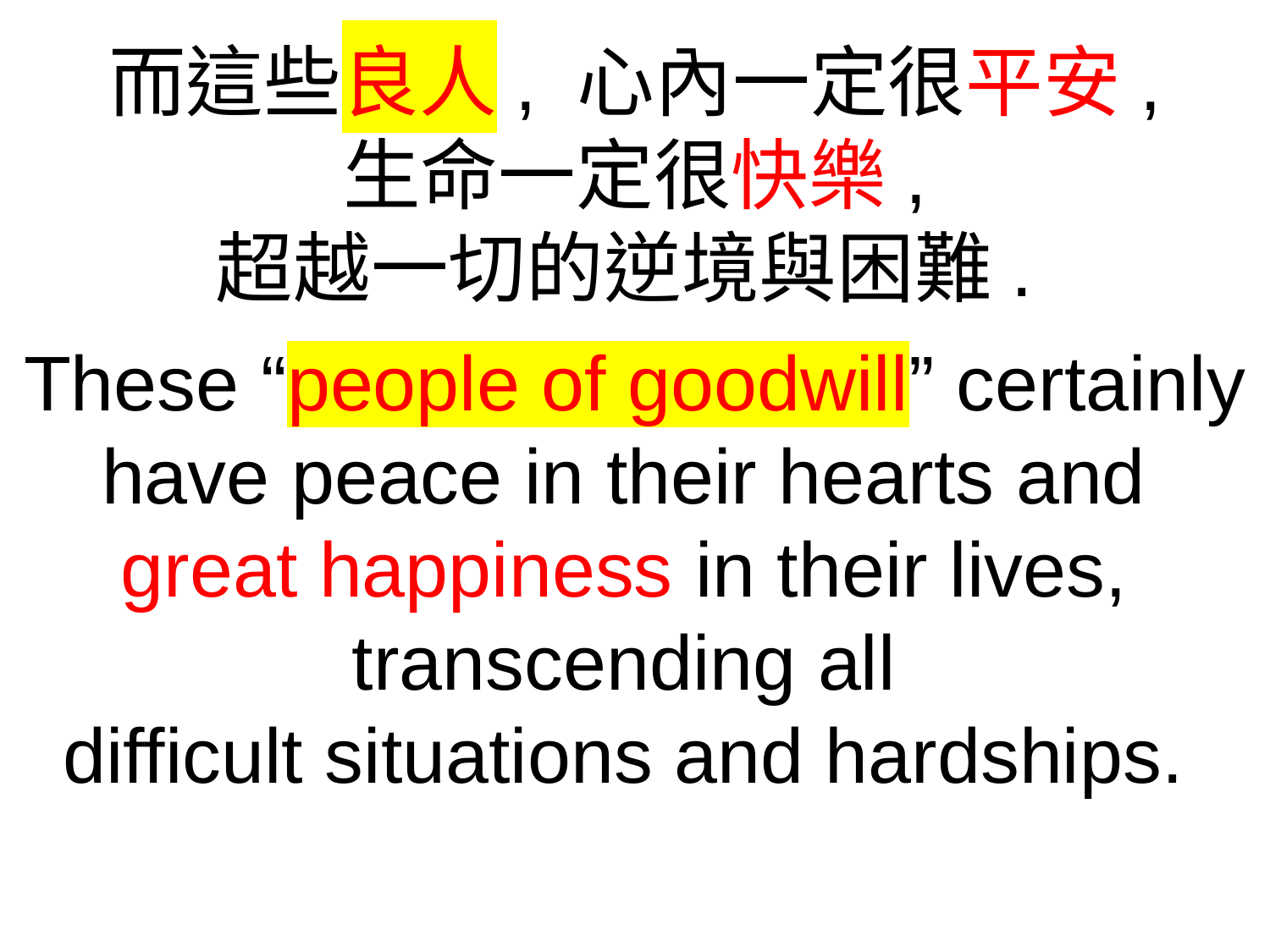

而這些良人, 心內一定很平安,
生命一定很快樂,
超越一切的逆境與困難.
These “people of goodwill” certainly have peace in their hearts and
great happiness in their lives,  transcending all
difficult situations and hardships.